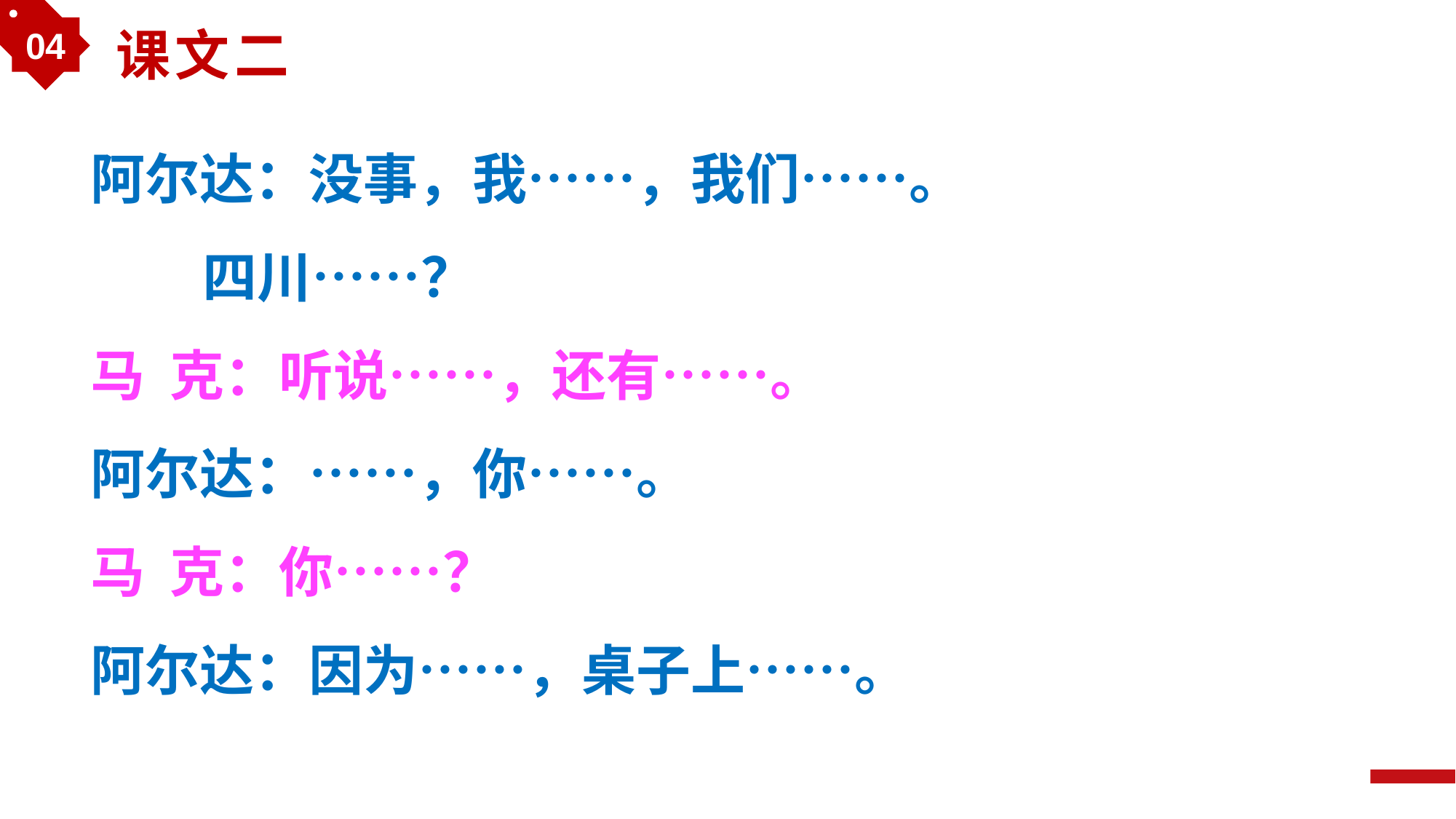

04
课文二
阿尔达：没事，我……，我们……。
        四川……？
马  克：听说……，还有……。
阿尔达：……，你……。
马  克：你……？
阿尔达：因为……，桌子上……。